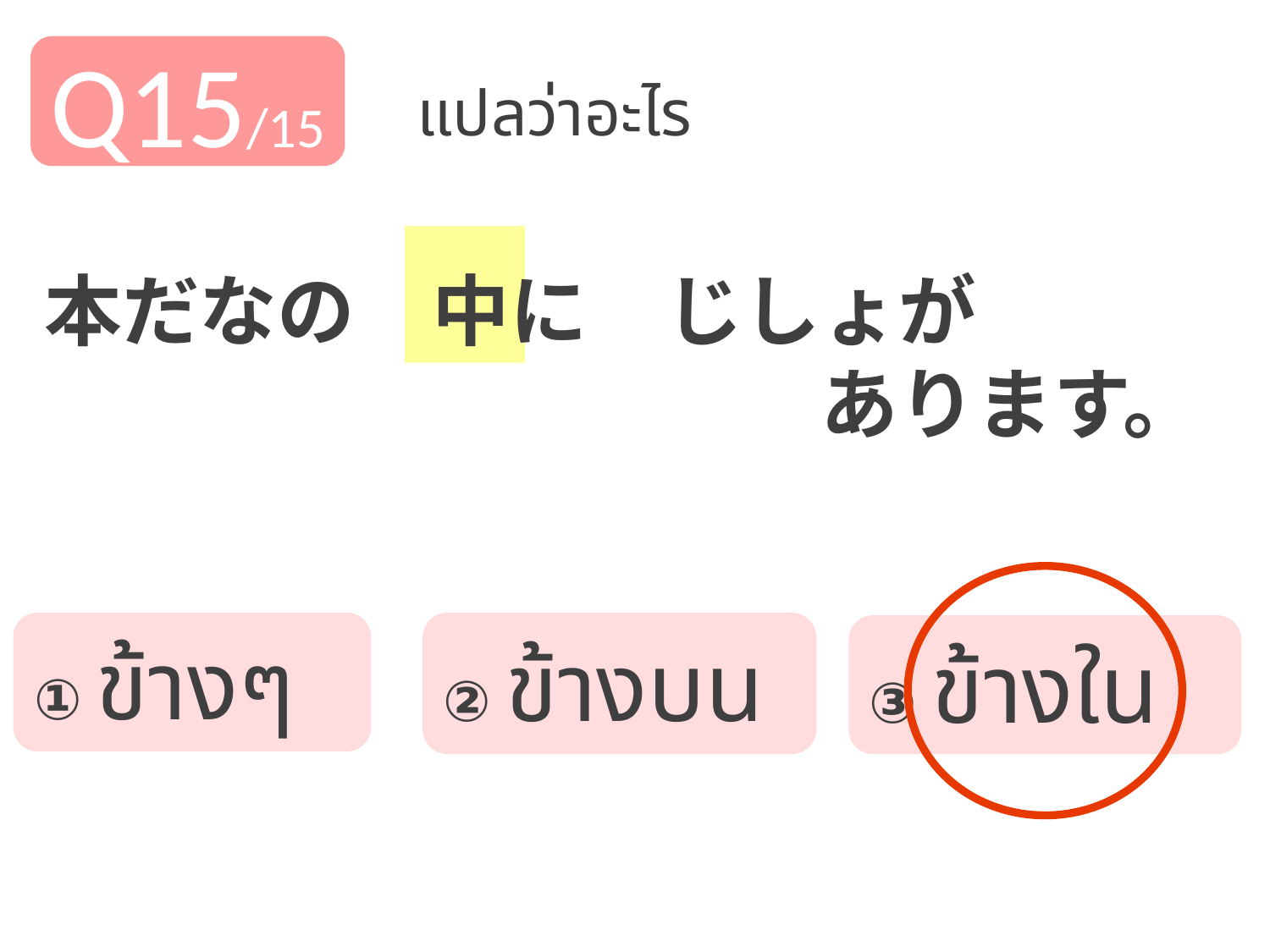

Q15/15
แปลว่าอะไร

本だなの　中に　じしょが
　　　　　　　　　　あります。

① ข้างๆ
② ข้างบน
③ ข้างใน